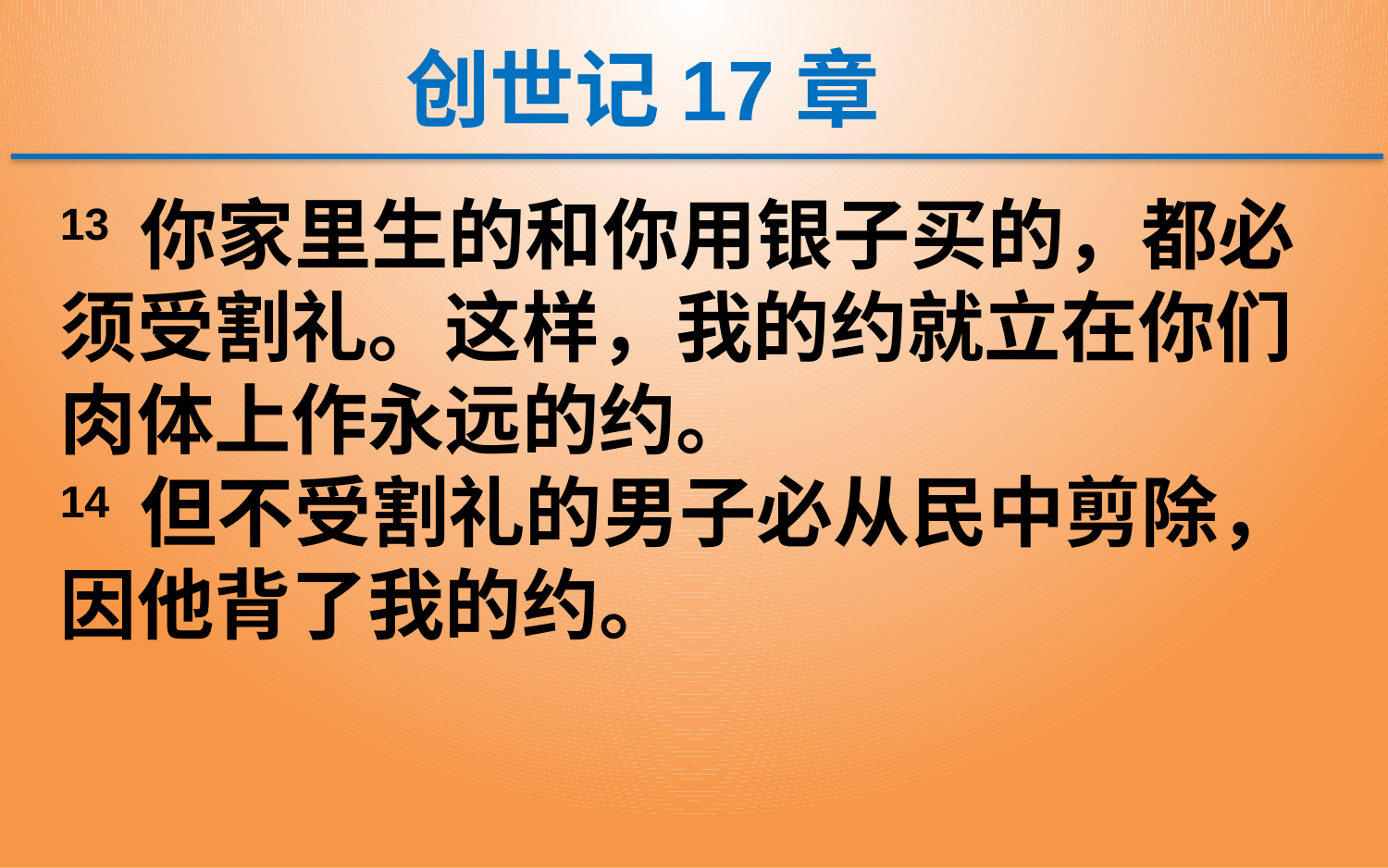

创世记17章
13 你家里生的和你用银子买的，都必须受割礼。这样，我的约就立在你们肉体上作永远的约。
14 但不受割礼的男子必从民中剪除，因他背了我的约。